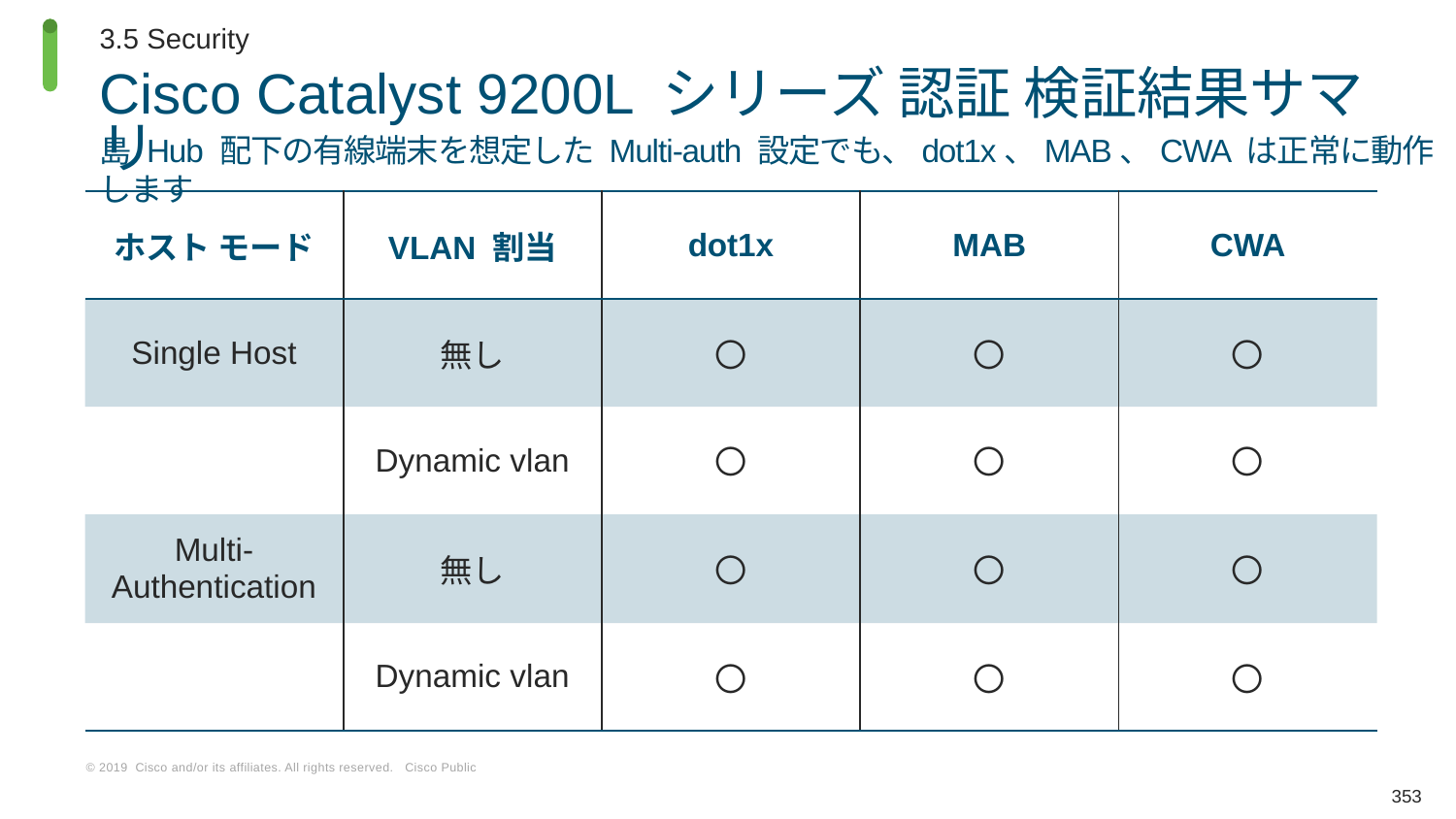

3.5 Security
# Cisco Catalyst 9200L シリーズ 認証 検証結果サマリ
島 Hub 配下の有線端末を想定した Multi-auth 設定でも、dot1x、MAB、CWA は正常に動作します
| ホスト モード | VLAN 割当 | dot1x | MAB | CWA |
| --- | --- | --- | --- | --- |
| Single Host | 無し | 〇 | 〇 | 〇 |
|  | Dynamic vlan | 〇 | 〇 | 〇 |
| Multi-Authentication | 無し | 〇 | 〇 | 〇 |
|  | Dynamic vlan | 〇 | 〇 | 〇 |
353